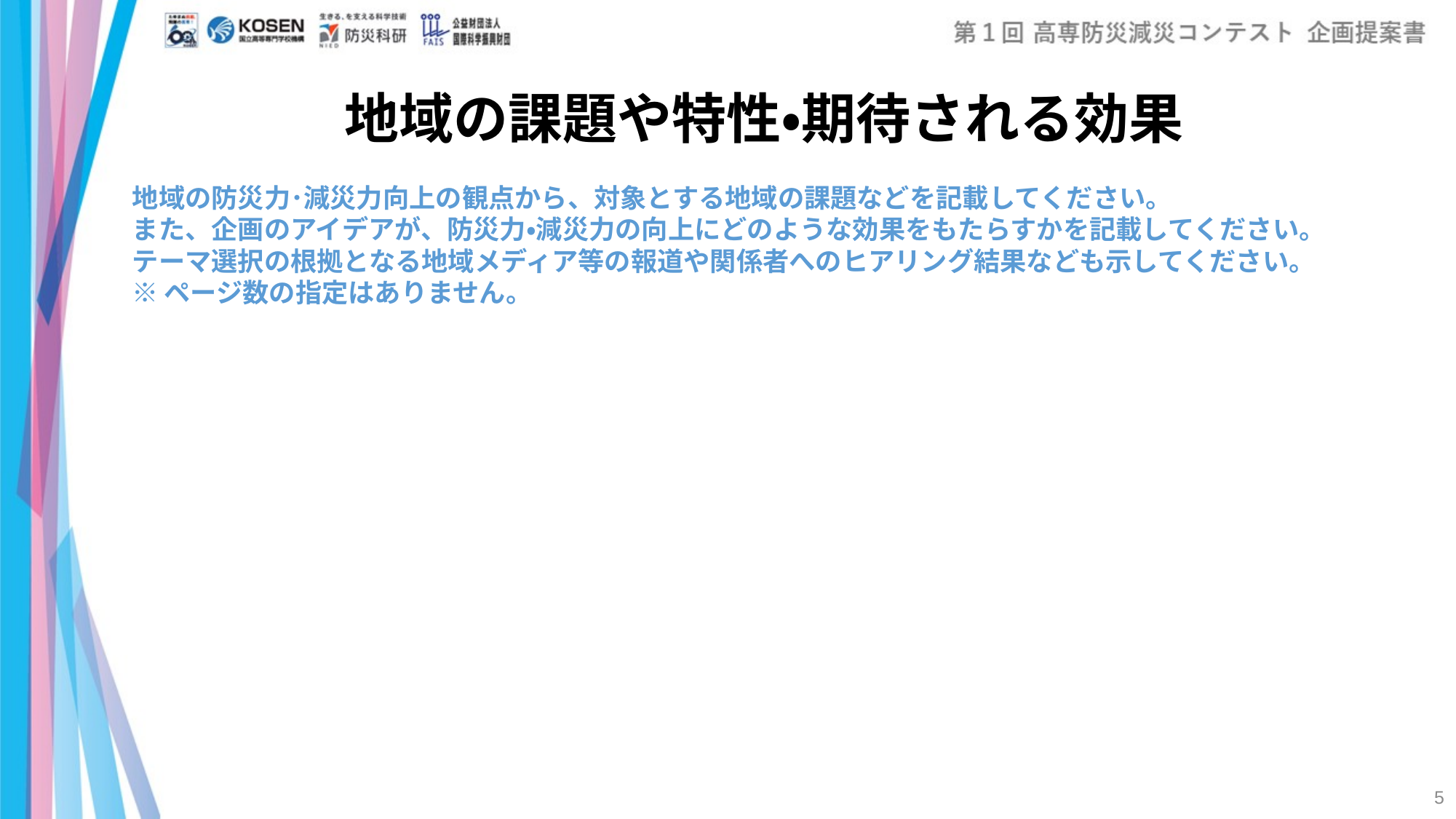

地域の課題や特性・期待される効果
地域の防災力･減災力向上の観点から、対象とする地域の課題などを記載してください。
また、企画のアイデアが、防災力・減災力の向上にどのような効果をもたらすかを記載してください。
テーマ選択の根拠となる地域メディア等の報道や関係者へのヒアリング結果なども示してください。
※ページ数の指定はありません。
5